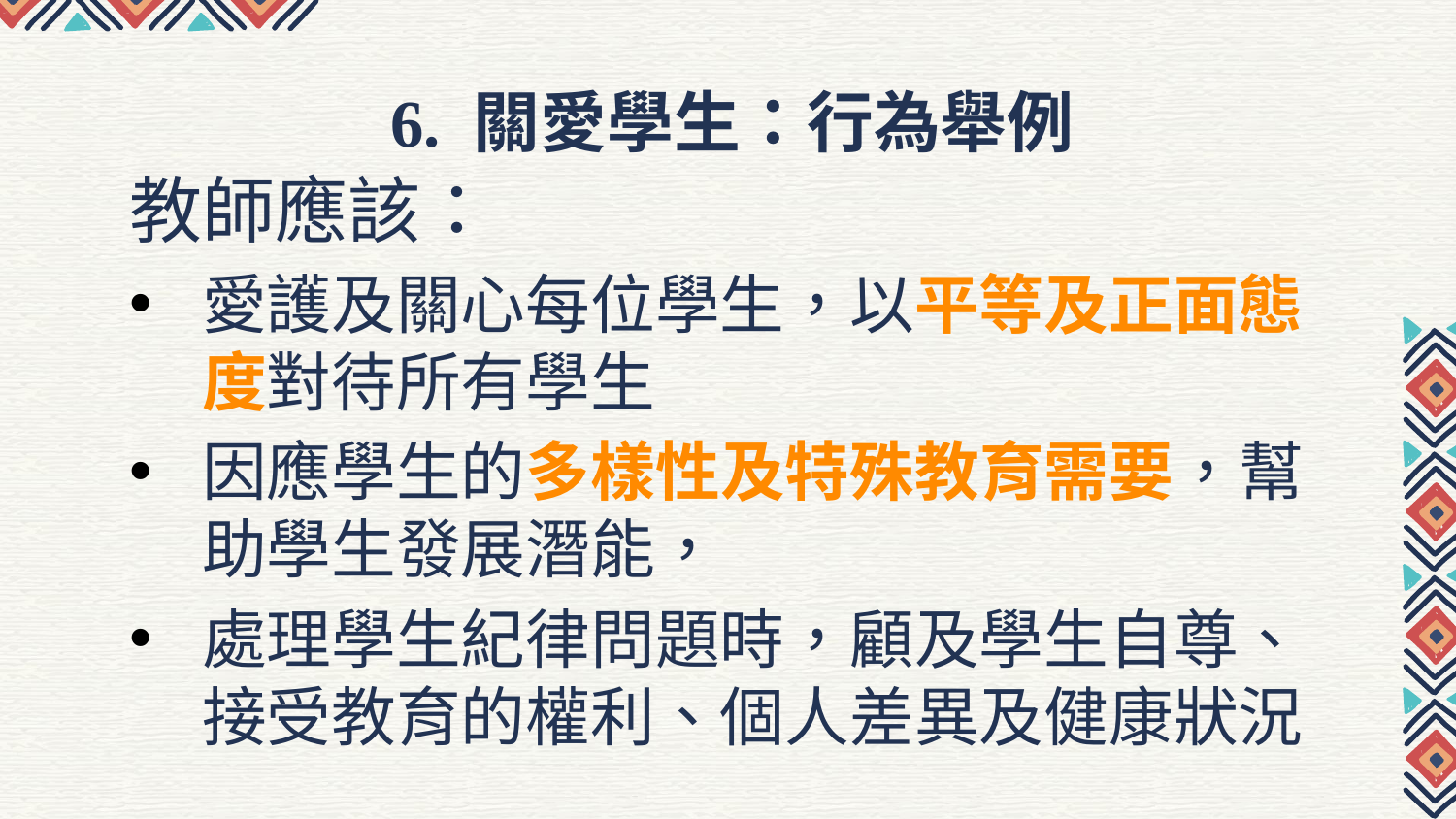

# 6. 關愛學生：行為舉例
教師應該：
愛護及關心每位學生，以平等及正面態度對待所有學生
因應學生的多樣性及特殊教育需要，幫助學生發展潛能，
處理學生紀律問題時，顧及學生自尊、接受教育的權利、個人差異及健康狀況